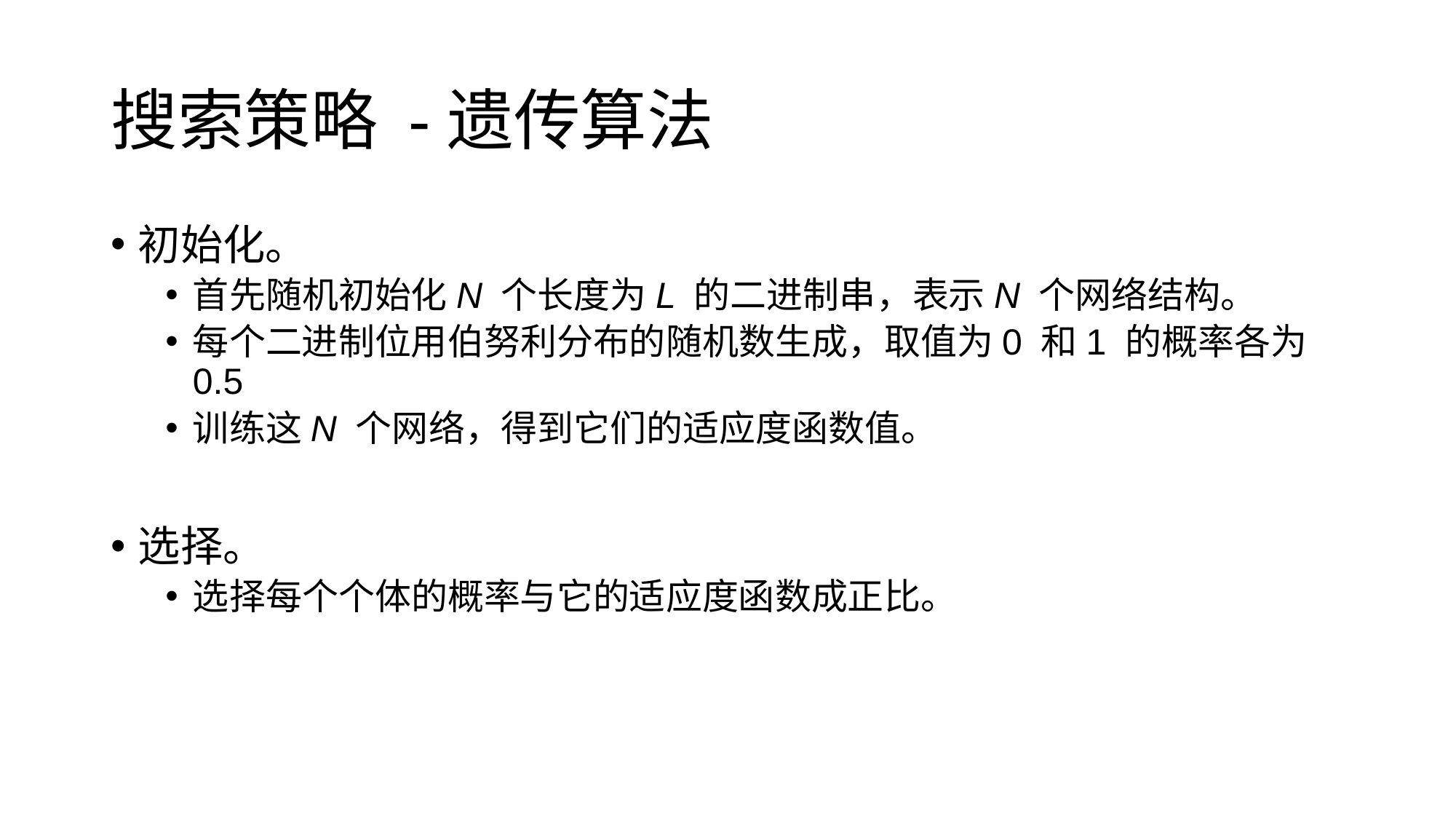

# 搜索策略 -遗传算法
初始化。
首先随机初始化N 个长度为L 的二进制串，表示N 个网络结构。
每个二进制位用伯努利分布的随机数生成，取值为0 和1 的概率各为0.5
训练这N 个网络，得到它们的适应度函数值。

选择。
选择每个个体的概率与它的适应度函数成正比。